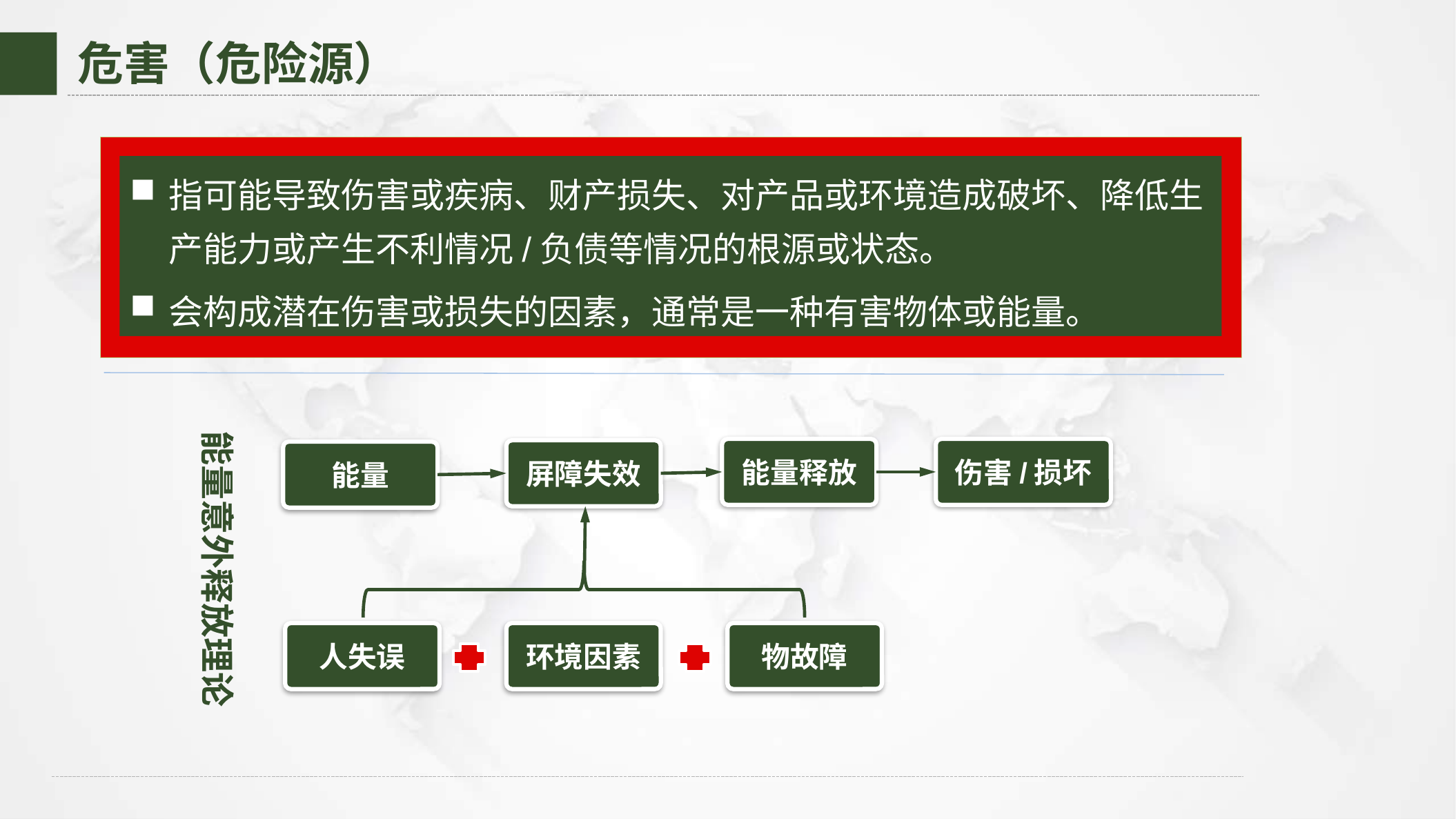

危害（危险源）

指可能导致伤害或疾病、财产损失、对产品或环境造成破坏、降低生产能力或产生不利情况/负债等情况的根源或状态。
会构成潜在伤害或损失的因素，通常是一种有害物体或能量。
能量意外释放理论

能量释放
伤害/损坏
屏障失效
能量
环境因素
物故障
人失误